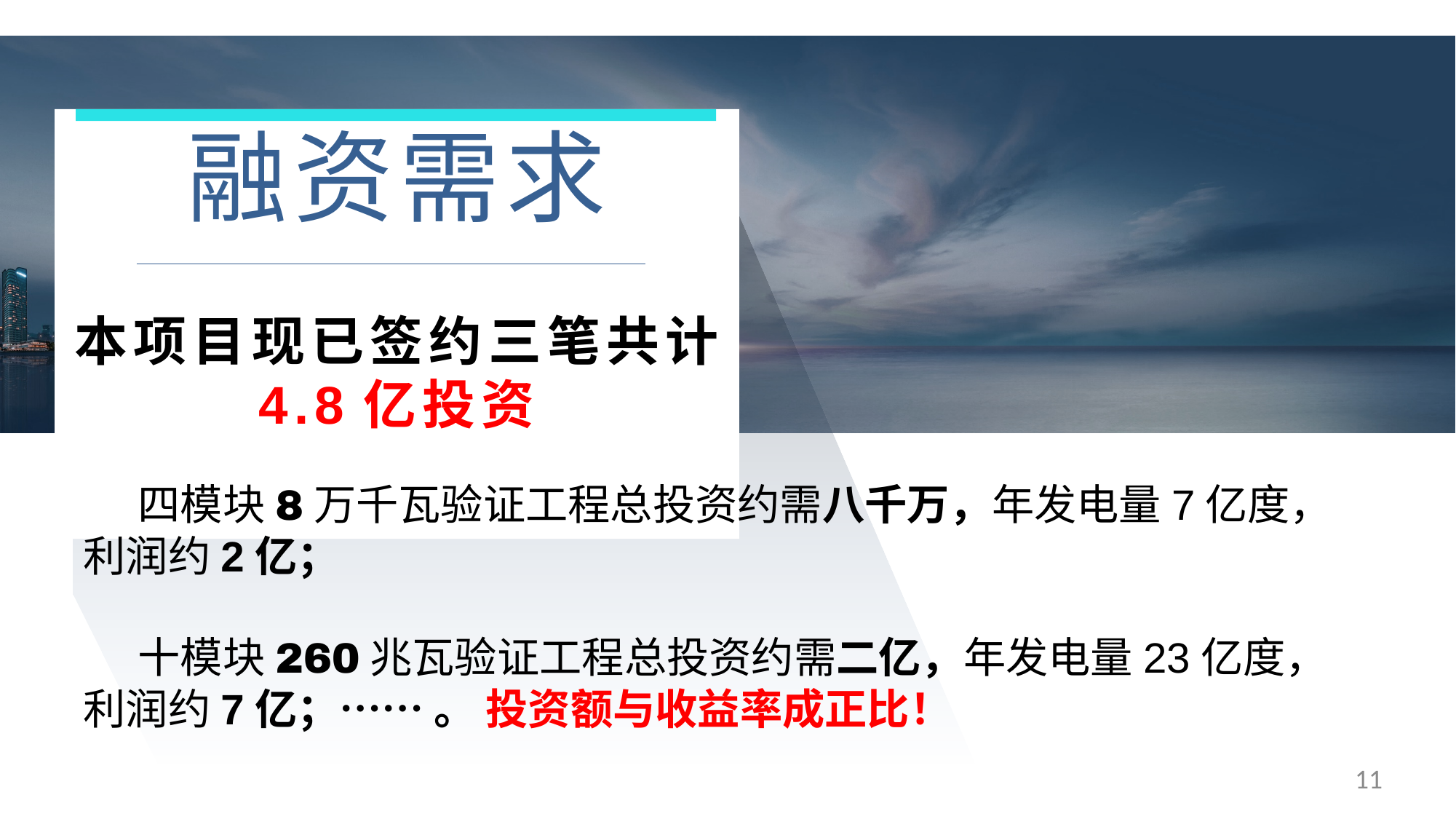

融资需求

本项目现已签约三笔共计
4.8亿投资

四模块8万千瓦验证工程总投资约需八千万，年发电量7亿度，利润约2亿；

十模块260兆瓦验证工程总投资约需二亿，年发电量23亿度，利润约7亿；…… 。 投资额与收益率成正比！
11